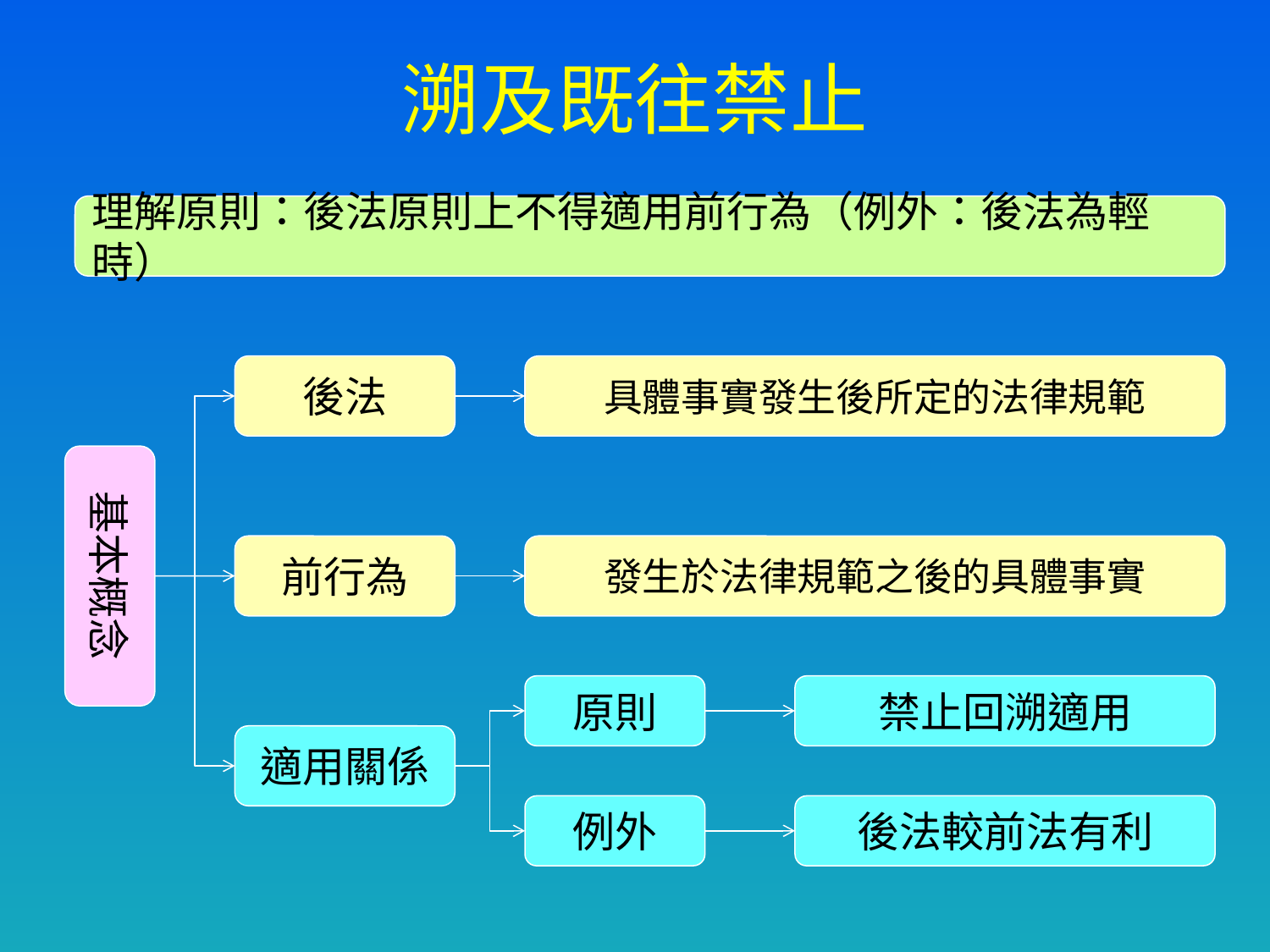

# 溯及既往禁止
理解原則：後法原則上不得適用前行為（例外：後法為輕時）
後法
具體事實發生後所定的法律規範
基本概念
前行為
發生於法律規範之後的具體事實
原則
禁止回溯適用
適用關係
例外
後法較前法有利